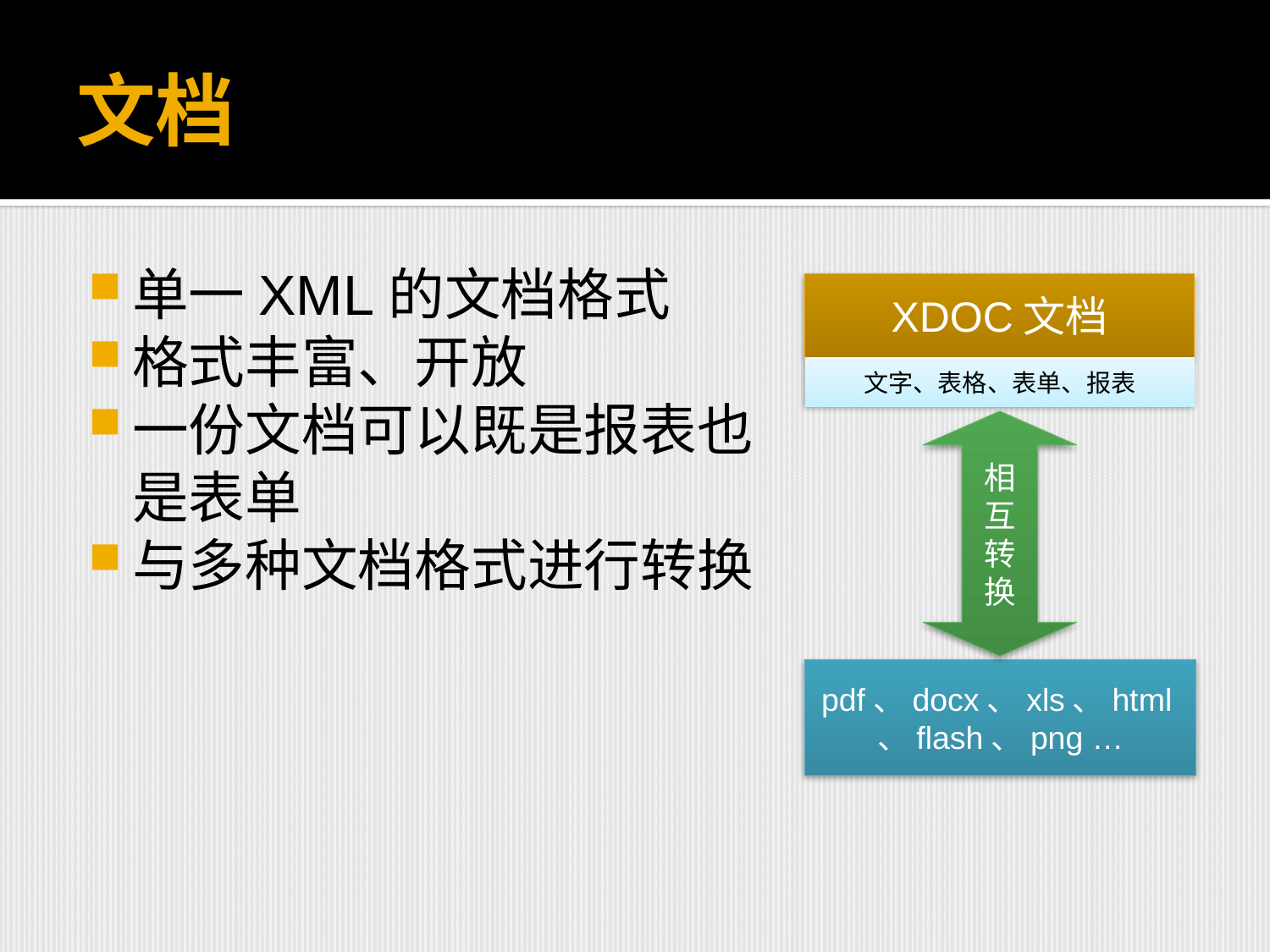

# 文档
单一XML的文档格式
格式丰富、开放
一份文档可以既是报表也是表单
与多种文档格式进行转换
XDOC文档
文字、表格、表单、报表
相互转换
pdf、docx、xls、html、flash、png …